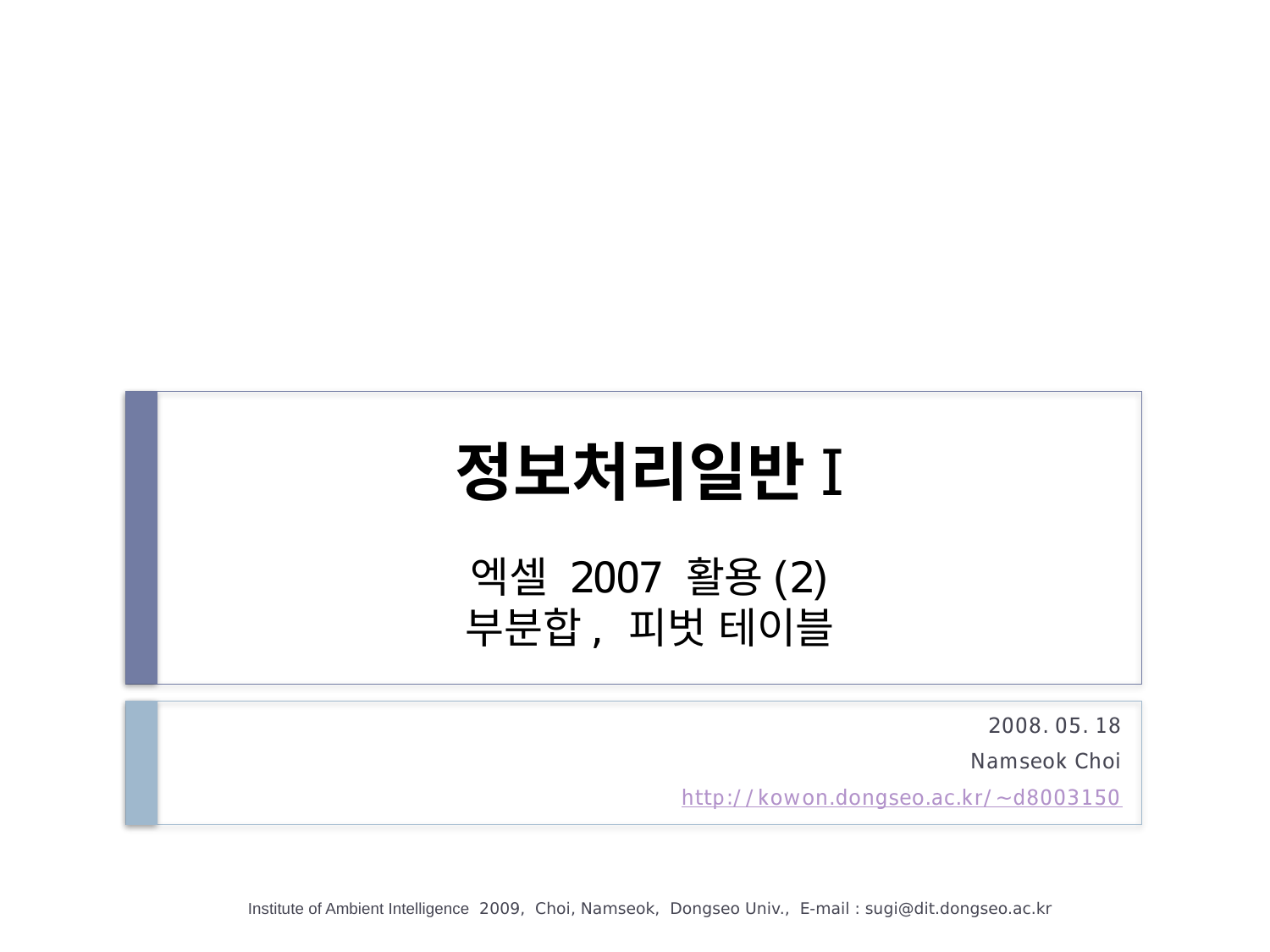

# 정보처리일반I 엑셀 2007 활용(2) 부분합, 피벗 테이블
2008. 05. 18
Namseok Choi
http://kowon.dongseo.ac.kr/~d8003150